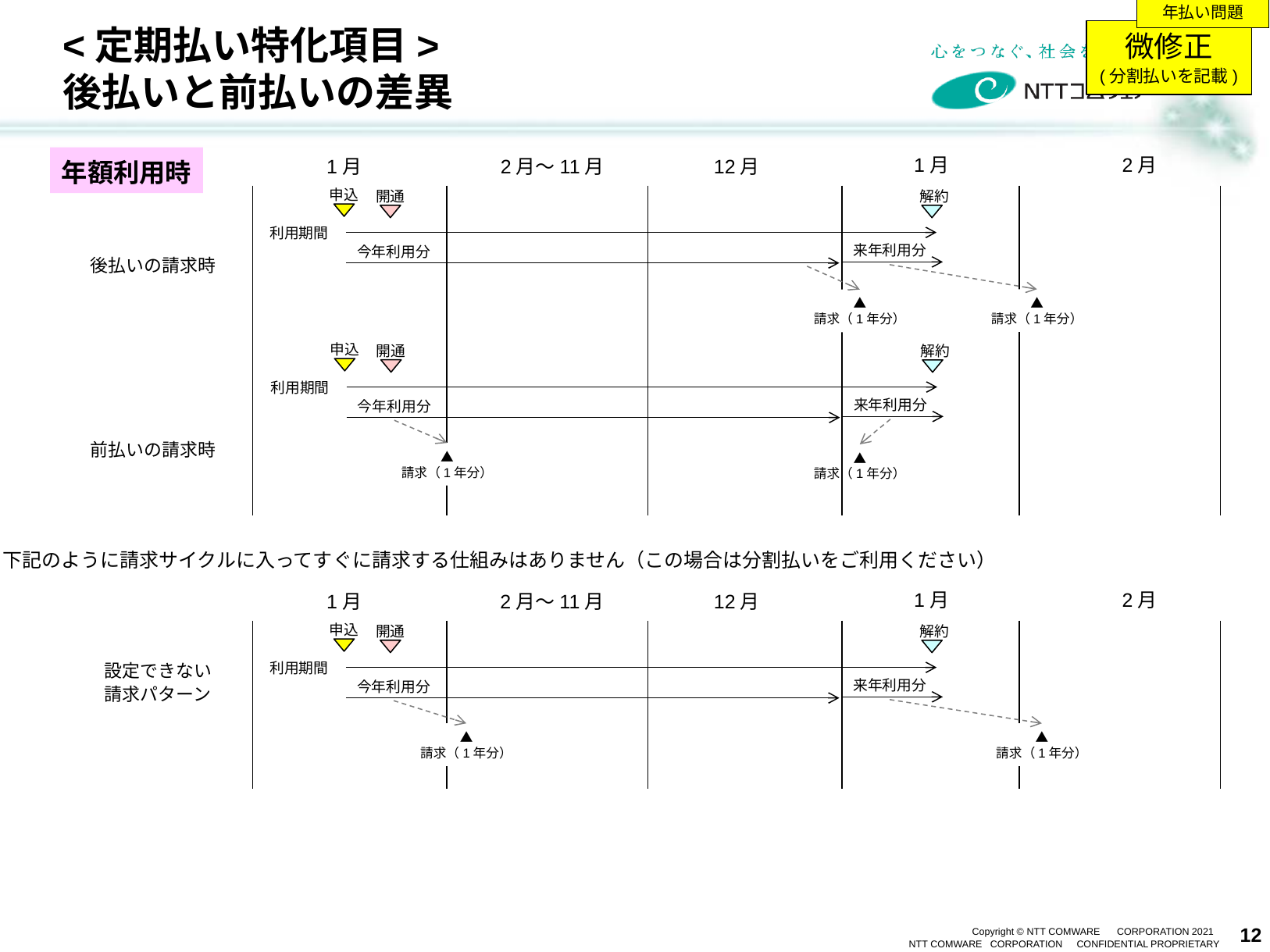

年払い問題
# <定期払い特化項目> 後払いと前払いの差異
微修正
(分割払いを記載)
1月
2月～11月
12月
1月
2月
年額利用時
申込
開通
解約

利用期間
来年利用分
今年利用分
後払いの請求時
▲
請求（1年分）
▲
請求（1年分）
申込
開通
解約

利用期間
来年利用分
今年利用分
前払いの請求時
▲
請求（1年分）
▲
請求（1年分）
下記のように請求サイクルに入ってすぐに請求する仕組みはありません（この場合は分割払いをご利用ください）
1月
2月～11月
12月
1月
2月
申込
開通
解約

設定できない
請求パターン
利用期間
来年利用分
今年利用分
▲
請求（1年分）
▲
請求（1年分）